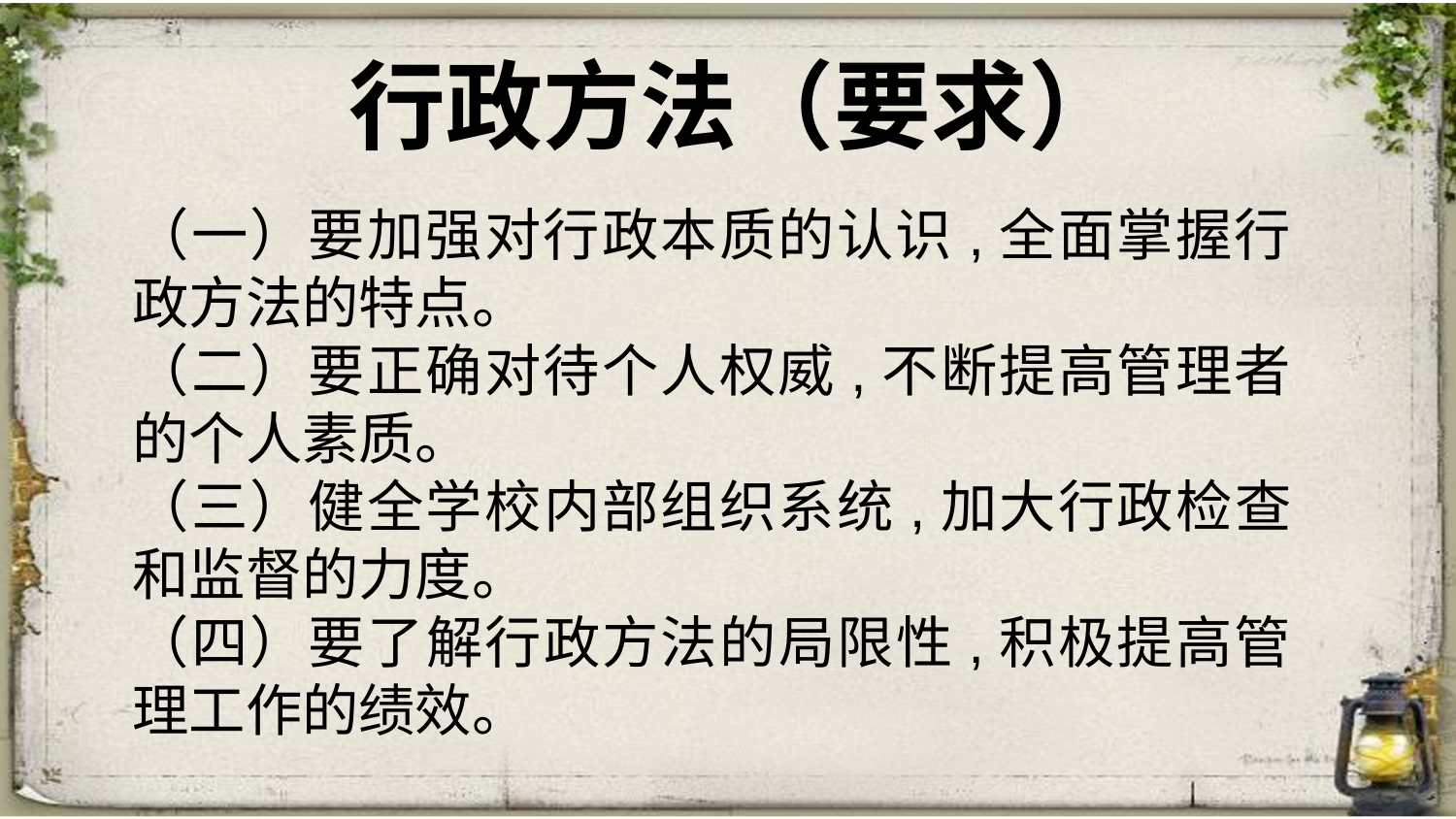

行政方法（要求）
（一）要加强对行政本质的认识,全面掌握行政方法的特点。
（二）要正确对待个人权威,不断提高管理者的个人素质。
（三）健全学校内部组织系统,加大行政检查和监督的力度。
（四）要了解行政方法的局限性,积极提高管理工作的绩效。